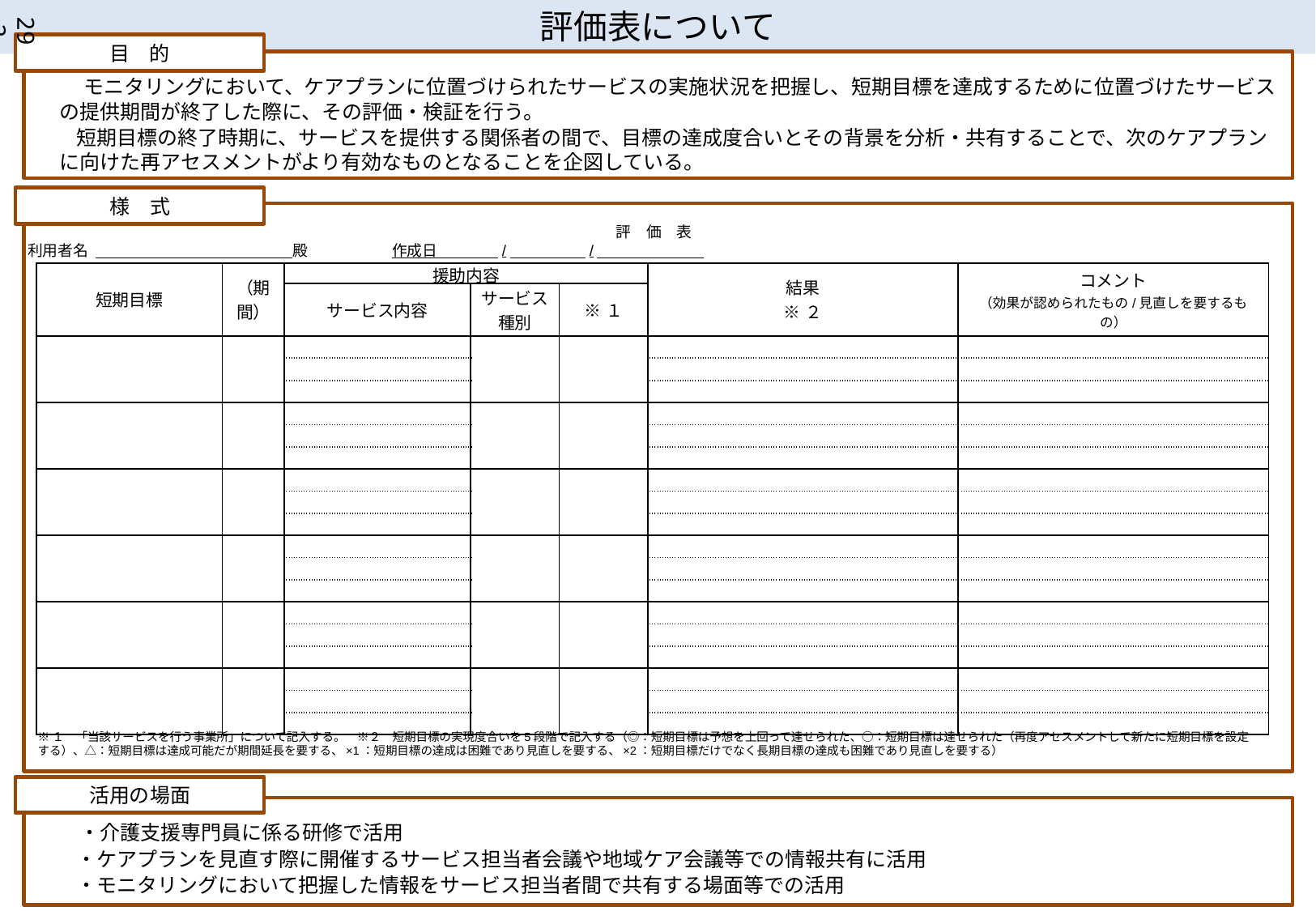

評価表について
292
目　的

　　モニタリングにおいて、ケアプランに位置づけられたサービスの実施状況を把握し、短期目標を達成するために位置づけたサービスの提供期間が終了した際に、その評価・検証を行う。
　　短期目標の終了時期に、サービスを提供する関係者の間で、目標の達成度合いとその背景を分析・共有することで、次のケアプランに向けた再アセスメントがより有効なものとなることを企図している。

様　式

評　価　表
利用者名  　　　　　　　　　　　　　殿	作成日　　　　/　　　　　/
| 短期目標 | （期間） | 援助内容 |  |  | 結果 ※２ | コメント （効果が認められたもの/見直しを要するもの） |
| --- | --- | --- | --- | --- | --- | --- |
|  |  | サービス内容 | サービス種別 | ※１ |  |  |
|  |  |  |  |  |  |  |
|  |  |  |  |  |  |  |
|  |  |  |  |  |  |  |
|  |  |  |  |  |  |  |
|  |  |  |  |  |  |  |
|  |  |  |  |  |  |  |
|  |  |  |  |  |  |  |
|  |  |  |  |  |  |  |
|  |  |  |  |  |  |  |
|  |  |  |  |  |  |  |
|  |  |  |  |  |  |  |
|  |  |  |  |  |  |  |
|  |  |  |  |  |  |  |
|  |  |  |  |  |  |  |
|  |  |  |  |  |  |  |
|  |  |  |  |  |  |  |
|  |  |  |  |  |  |  |
|  |  |  |  |  |  |  |
※１　「当該サービスを行う事業所」について記入する。　※２　短期目標の実現度合いを5段階で記入する（◎：短期目標は予想を上回って達せられた、○：短期目標は達せられた（再度アセスメントして新たに短期目標を設定する）、△：短期目標は達成可能だが期間延長を要する、×1：短期目標の達成は困難であり見直しを要する、×2：短期目標だけでなく長期目標の達成も困難であり見直しを要する）
活用の場面

　　・介護支援専門員に係る研修で活用
　　・ケアプランを見直す際に開催するサービス担当者会議や地域ケア会議等での情報共有に活用
　　・モニタリングにおいて把握した情報をサービス担当者間で共有する場面等での活用